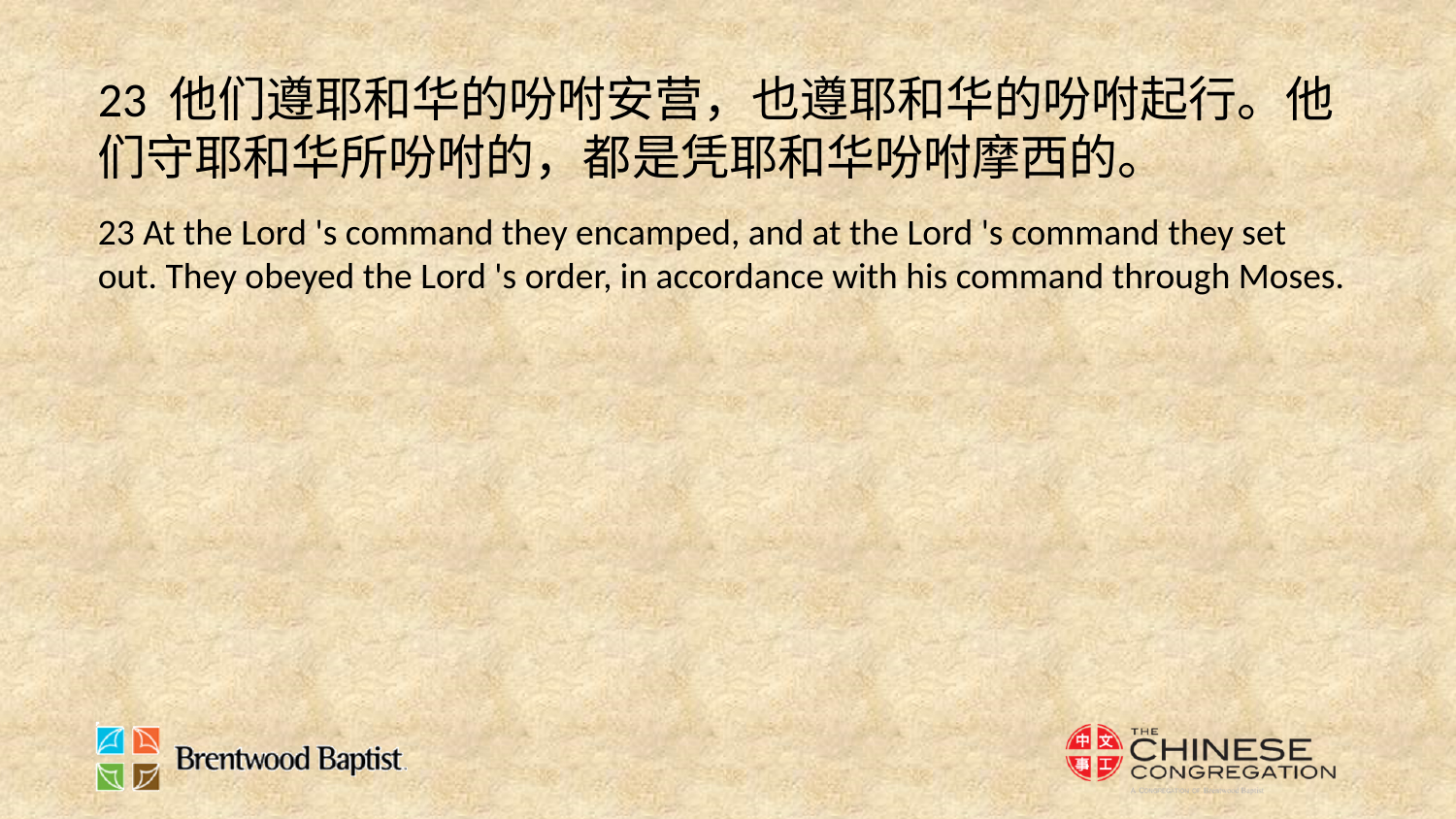

23 他们遵耶和华的吩咐安营，也遵耶和华的吩咐起行。他们守耶和华所吩咐的，都是凭耶和华吩咐摩西的。

23 At the Lord 's command they encamped, and at the Lord 's command they set out. They obeyed the Lord 's order, in accordance with his command through Moses.